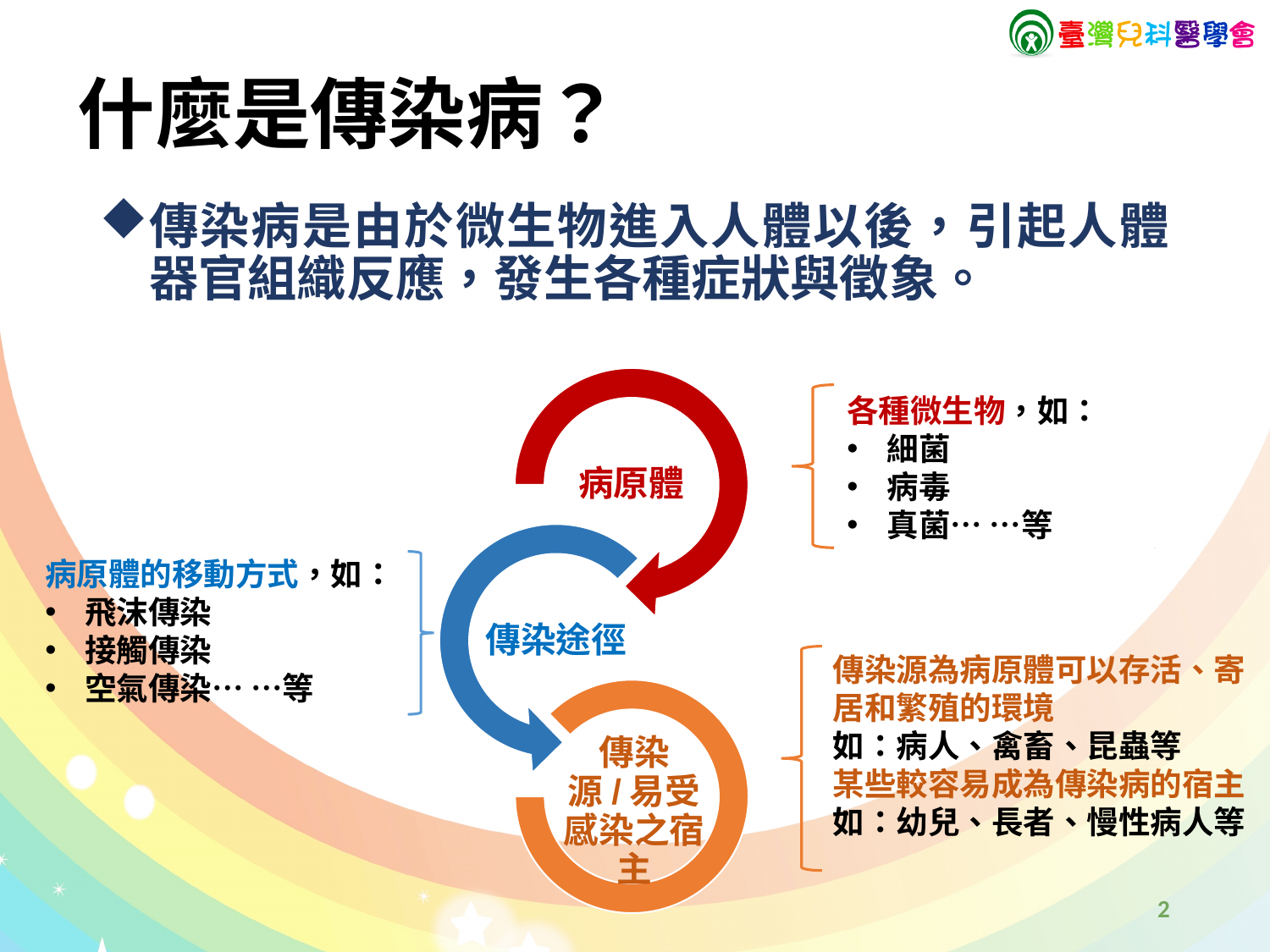

# 什麼是傳染病？
傳染病是由於微生物進入人體以後，引起人體器官組織反應，發生各種症狀與徵象。
病原體
傳染途徑
傳染源/易受感染之宿主

各種微生物，如：
細菌
病毒
真菌… …等
病原體的移動方式，如：
飛沫傳染
接觸傳染
空氣傳染… …等

傳染源為病原體可以存活、寄居和繁殖的環境
如：病人、禽畜、昆蟲等
某些較容易成為傳染病的宿主
如：幼兒、長者、慢性病人等

2